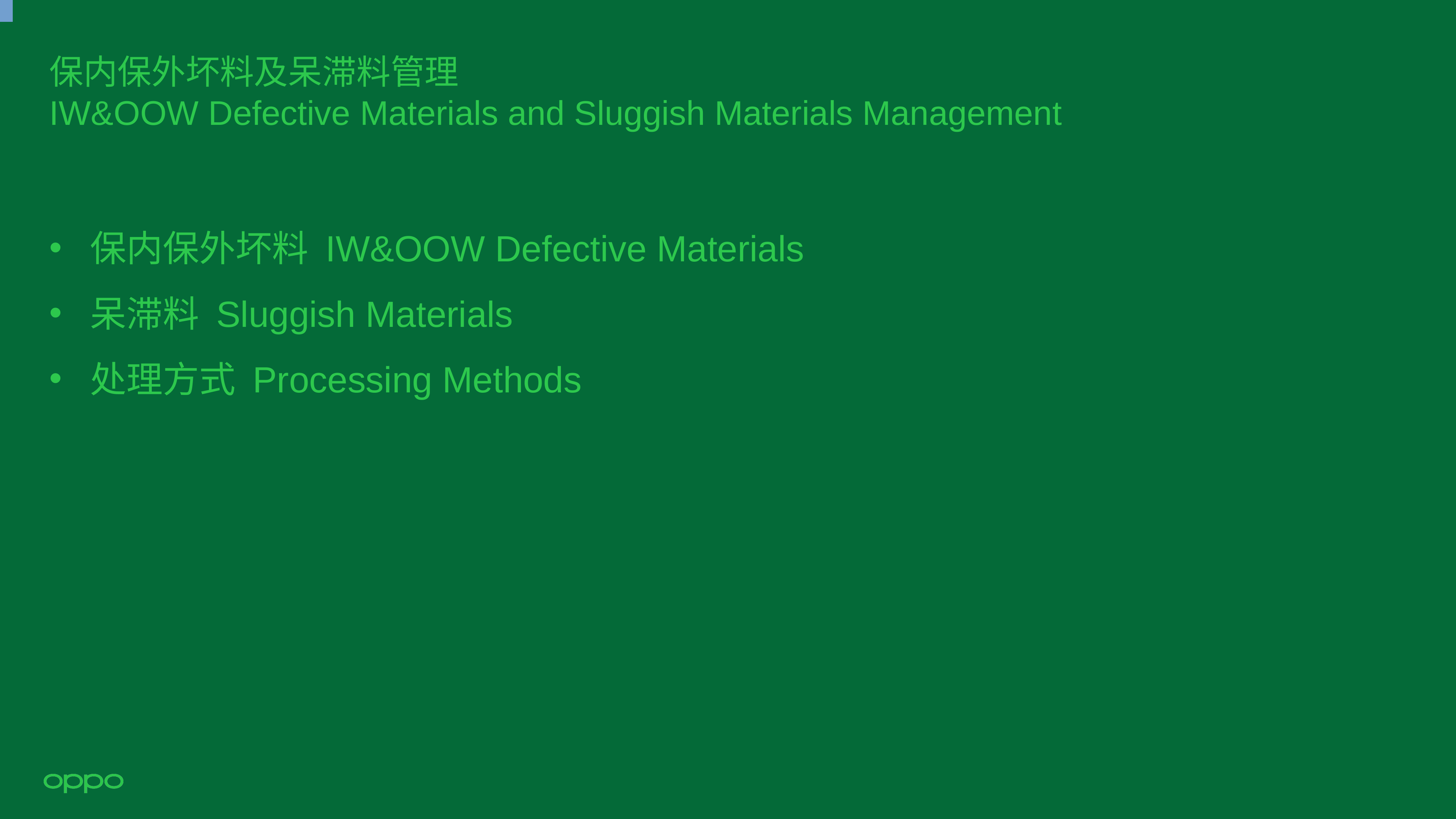

# 保内保外坏料及呆滞料管理 IW&OOW Defective Materials and Sluggish Materials Management
保内保外坏料 IW&OOW Defective Materials
呆滞料 Sluggish Materials
处理方式 Processing Methods